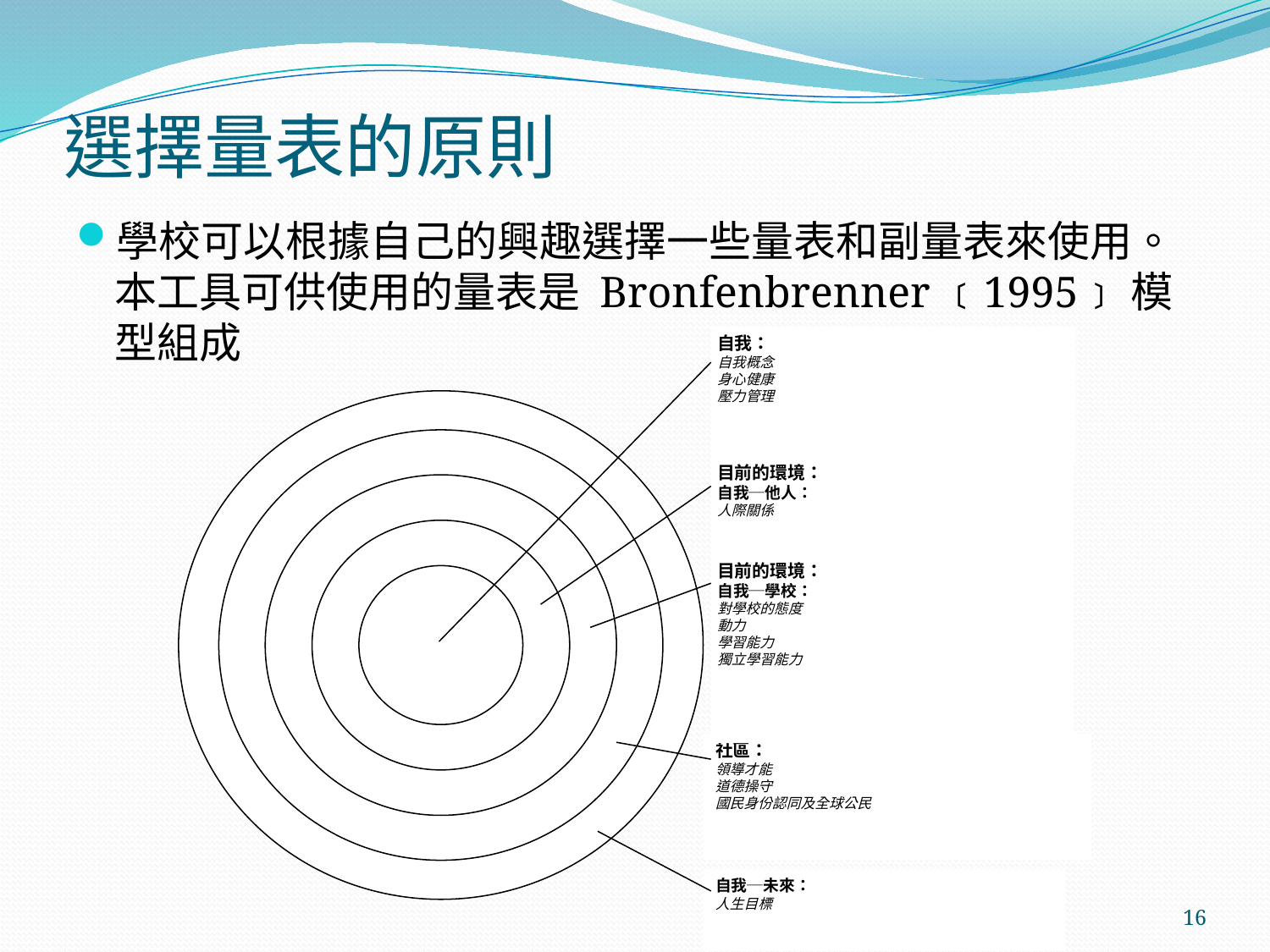

# 選擇量表的原則
學校可以根據自己的興趣選擇一些量表和副量表來使用。本工具可供使用的量表是 Bronfenbrenner ﹝1995﹞模型組成
自我：
自我概念
身心健康
壓力管理

目前的環境：
自我─他人：
人際關係

目前的環境：
自我─學校：
對學校的態度
動力
學習能力
獨立學習能力

社區：
領導才能
道德操守
國民身份認同及全球公民

自我─未來：
人生目標
16